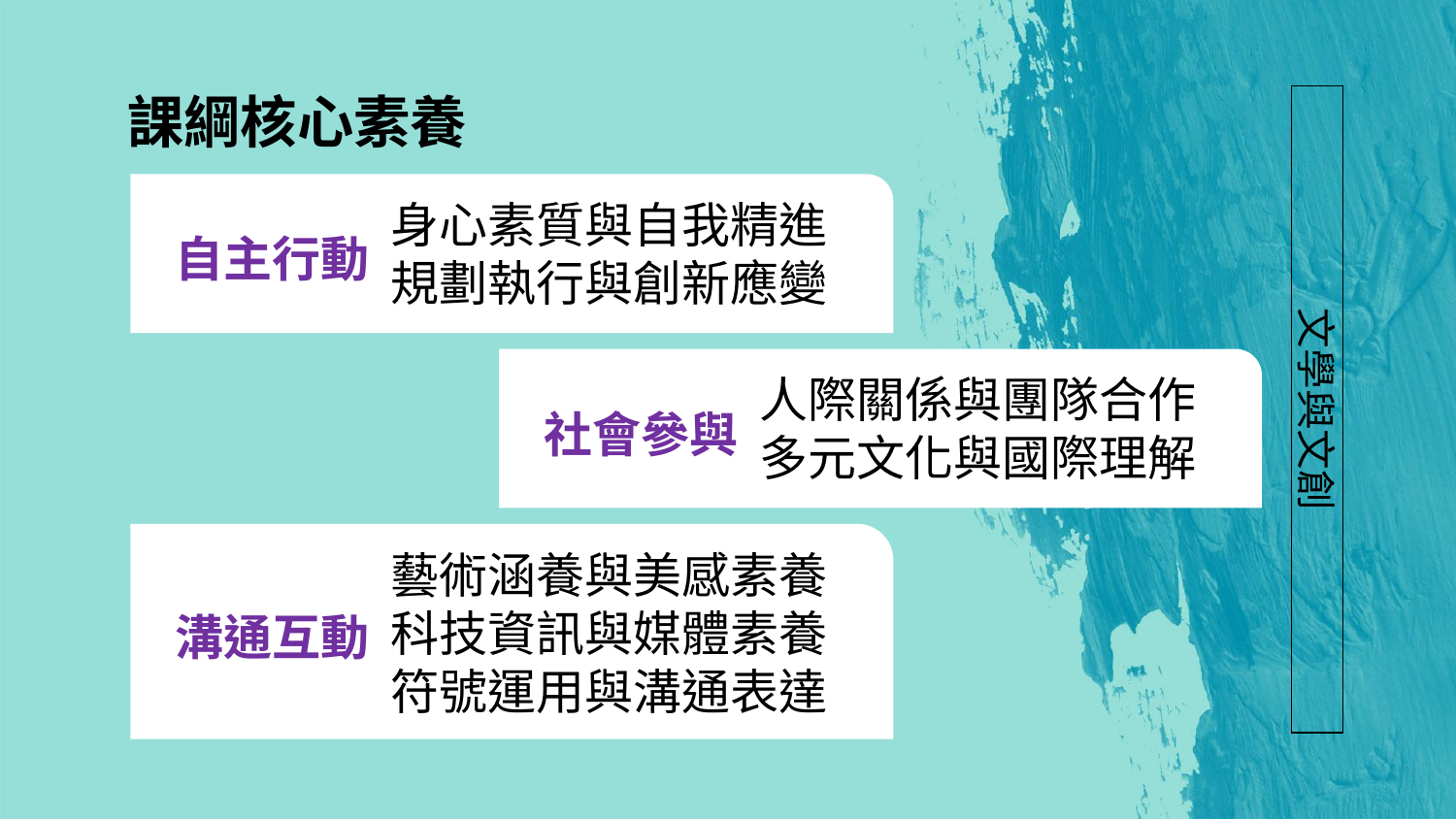

課綱核心素養

身心素質與自我精進
規劃執行與創新應變
自主行動

人際關係與團隊合作
多元文化與國際理解
# 文學與文創
社會參與

藝術涵養與美感素養
科技資訊與媒體素養
符號運用與溝通表達
溝通互動